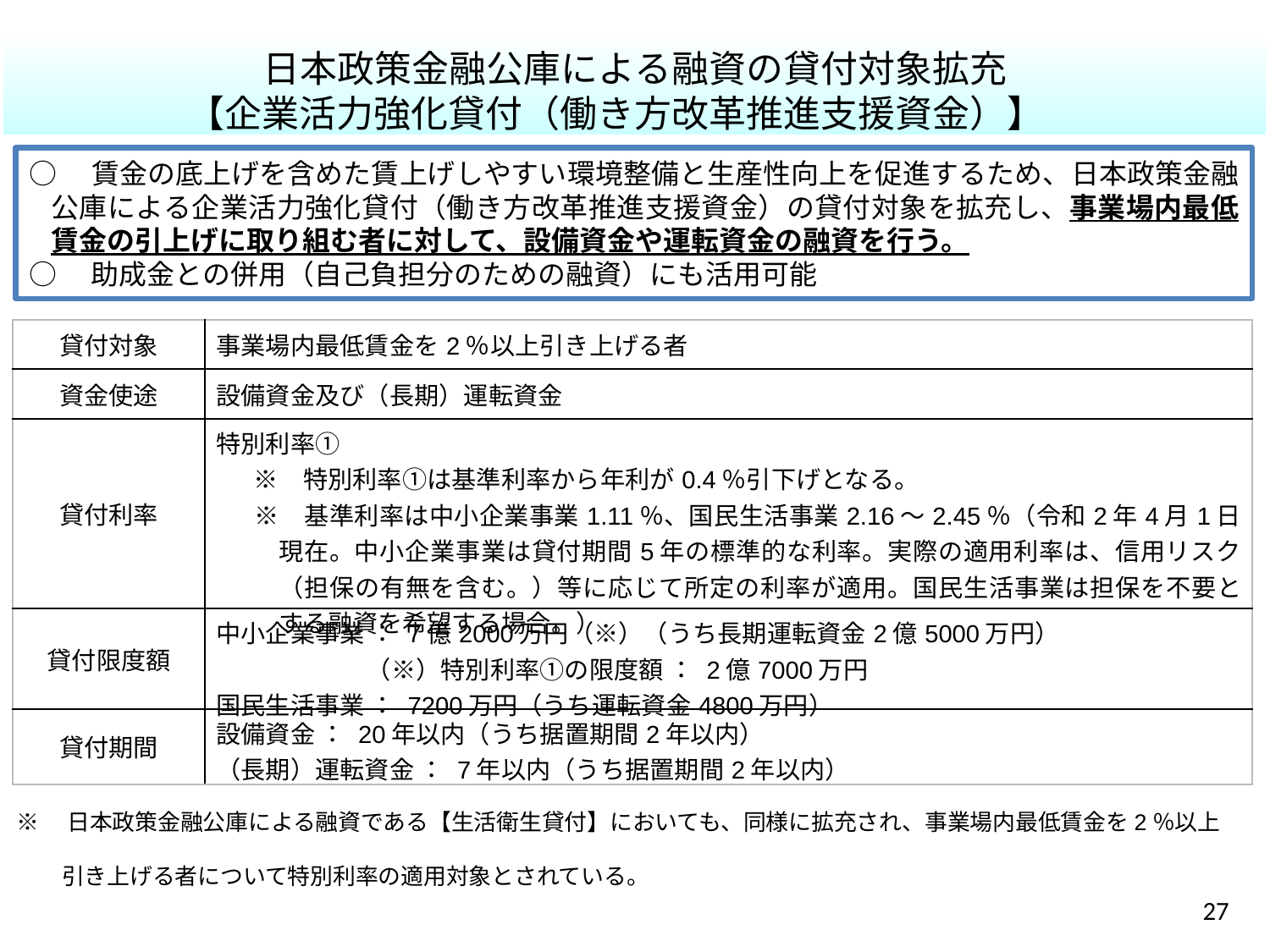

日本政策金融公庫による融資の貸付対象拡充
【企業活力強化貸付（働き方改革推進支援資金）】
○　賃金の底上げを含めた賃上げしやすい環境整備と生産性向上を促進するため、日本政策金融公庫による企業活力強化貸付（働き方改革推進支援資金）の貸付対象を拡充し、事業場内最低賃金の引上げに取り組む者に対して、設備資金や運転資金の融資を行う。
○　助成金との併用（自己負担分のための融資）にも活用可能
| 貸付対象 | 事業場内最低賃金を2％以上引き上げる者 |
| --- | --- |
| 資金使途 | 設備資金及び（長期）運転資金 |
| 貸付利率 | 特別利率① 　※　特別利率①は基準利率から年利が0.4％引下げとなる。 　※　基準利率は中小企業事業1.11％、国民生活事業2.16～2.45％（令和2年4月1日現在。中小企業事業は貸付期間5年の標準的な利率。実際の適用利率は、信用リスク（担保の有無を含む。）等に応じて所定の利率が適用。国民生活事業は担保を不要とする融資を希望する場合。） |
| 貸付限度額 | 中小企業事業 ： 7億2000万円（※）（うち長期運転資金2億5000万円） （※）特別利率①の限度額 ： 2億7000万円 国民生活事業 ： 7200万円（うち運転資金4800万円） |
| 貸付期間 | 設備資金 ： 20年以内（うち据置期間2年以内） （長期）運転資金 ： 7年以内（うち据置期間2年以内） |
|  |
| --- |
※　日本政策金融公庫による融資である【生活衛生貸付】においても、同様に拡充され、事業場内最低賃金を2％以上
　　引き上げる者について特別利率の適用対象とされている。
27